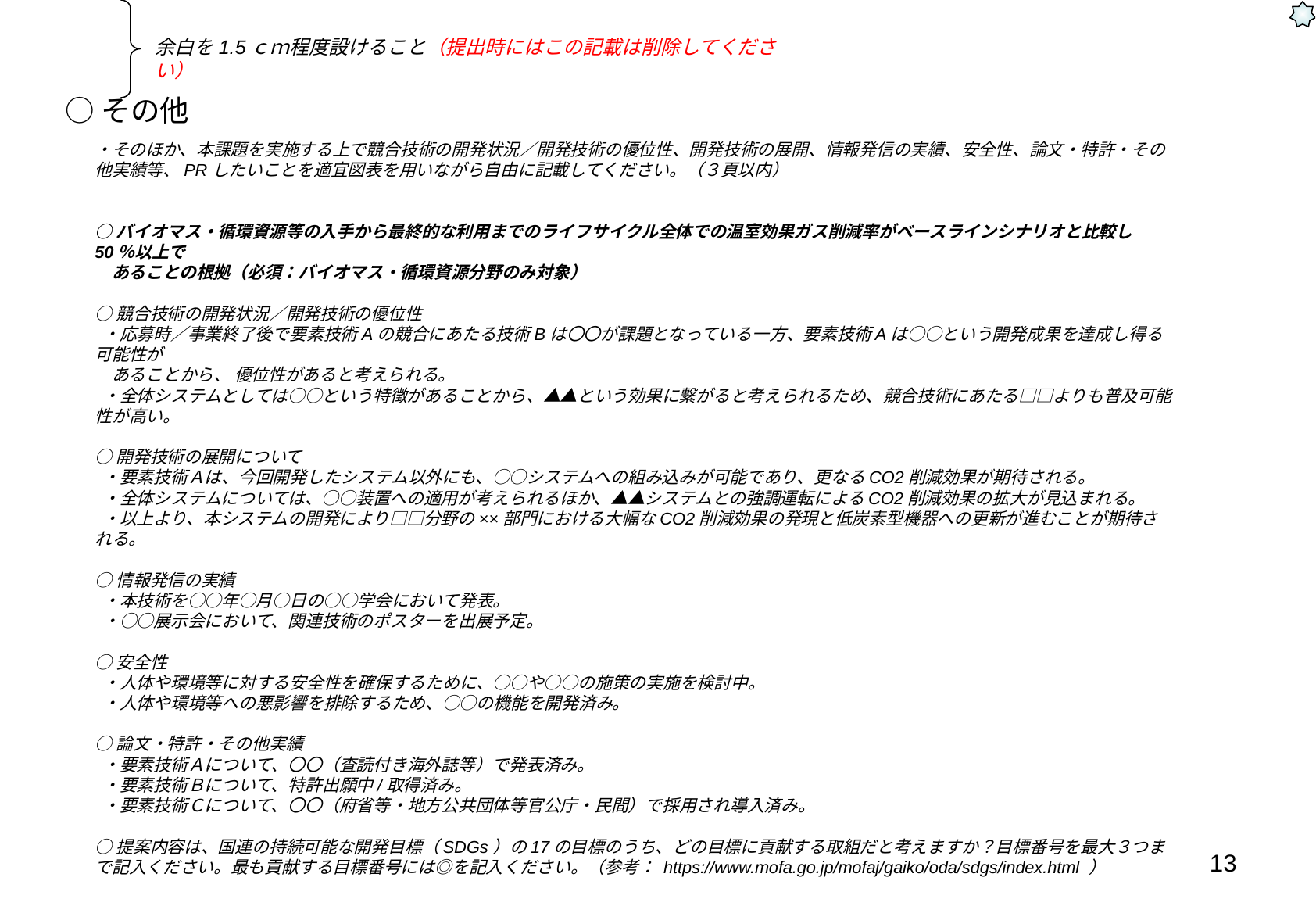

余白を1.5ｃｍ程度設けること（提出時にはこの記載は削除してください）
○その他
・そのほか、本課題を実施する上で競合技術の開発状況／開発技術の優位性、開発技術の展開、情報発信の実績、安全性、論文・特許・その他実績等、PRしたいことを適宜図表を用いながら自由に記載してください。（３頁以内）

○バイオマス・循環資源等の入手から最終的な利用までのライフサイクル全体での温室効果ガス削減率がベースラインシナリオと比較し50％以上で
　あることの根拠（必須：バイオマス・循環資源分野のみ対象）

○競合技術の開発状況／開発技術の優位性
 ・応募時／事業終了後で要素技術Aの競合にあたる技術Bは〇〇が課題となっている一方、要素技術Aは○○という開発成果を達成し得る可能性が
　あることから、 優位性があると考えられる。
 ・全体システムとしては○○という特徴があることから、▲▲という効果に繋がると考えられるため、競合技術にあたる□□よりも普及可能性が高い。

○開発技術の展開について
 ・要素技術Ａは、今回開発したシステム以外にも、○○システムへの組み込みが可能であり、更なるCO2削減効果が期待される。
 ・全体システムについては、○○装置への適用が考えられるほか、▲▲システムとの強調運転によるCO2削減効果の拡大が見込まれる。
 ・以上より、本システムの開発により□□分野の××部門における大幅なCO2削減効果の発現と低炭素型機器への更新が進むことが期待される。

○情報発信の実績
 ・本技術を○○年○月○日の○○学会において発表。
 ・○○展示会において、関連技術のポスターを出展予定。

○安全性
 ・人体や環境等に対する安全性を確保するために、○○や○○の施策の実施を検討中。
 ・人体や環境等への悪影響を排除するため、○○の機能を開発済み。

○論文・特許・その他実績
 ・要素技術Ａについて、〇〇（査読付き海外誌等）で発表済み。
 ・要素技術Ｂについて、特許出願中/取得済み。
 ・要素技術Ｃについて、〇〇（府省等・地方公共団体等官公庁・民間）で採用され導入済み。

○提案内容は、国連の持続可能な開発目標（SDGs）の17の目標のうち、どの目標に貢献する取組だと考えますか？目標番号を最大３つまで記入ください。最も貢献する目標番号には◎を記入ください。（参考： https://www.mofa.go.jp/mofaj/gaiko/oda/sdgs/index.html ）
13